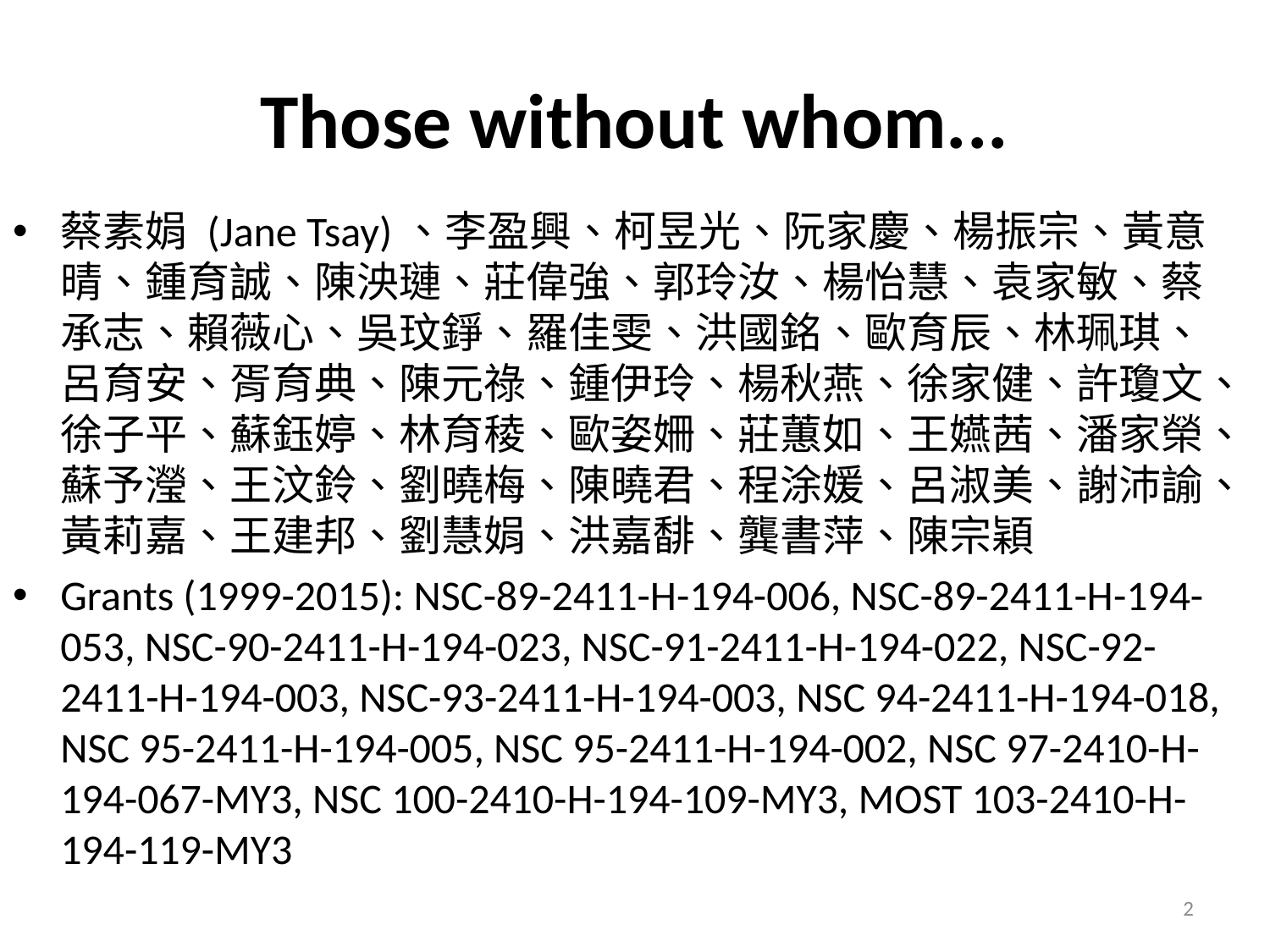

# Those without whom...
蔡素娟 (Jane Tsay)、李盈興、柯昱光、阮家慶、楊振宗、黃意晴、鍾育誠、陳泱璉、莊偉強、郭玲汝、楊怡慧、袁家敏、蔡承志、賴薇心、吳玟錚、羅佳雯、洪國銘、歐育辰、林珮琪、呂育安、胥育典、陳元祿、鍾伊玲、楊秋燕、徐家健、許瓊文、徐子平、蘇鈺婷、林育稜、歐姿姍、莊蕙如、王嬿茜、潘家榮、蘇予瀅、王汶鈴、劉曉梅、陳曉君、程涂媛、呂淑美、謝沛諭、黃莉嘉、王建邦、劉慧娟、洪嘉馡、龔書萍、陳宗穎
Grants (1999-2015): NSC-89-2411-H-194-006, NSC-89-2411-H-194-053, NSC-90-2411-H-194-023, NSC-91-2411-H-194-022, NSC-92-2411-H-194-003, NSC-93-2411-H-194-003, NSC 94-2411-H-194-018, NSC 95-2411-H-194-005, NSC 95-2411-H-194-002, NSC 97-2410-H-194-067-MY3, NSC 100-2410-H-194-109-MY3, MOST 103-2410-H-194-119-MY3
2